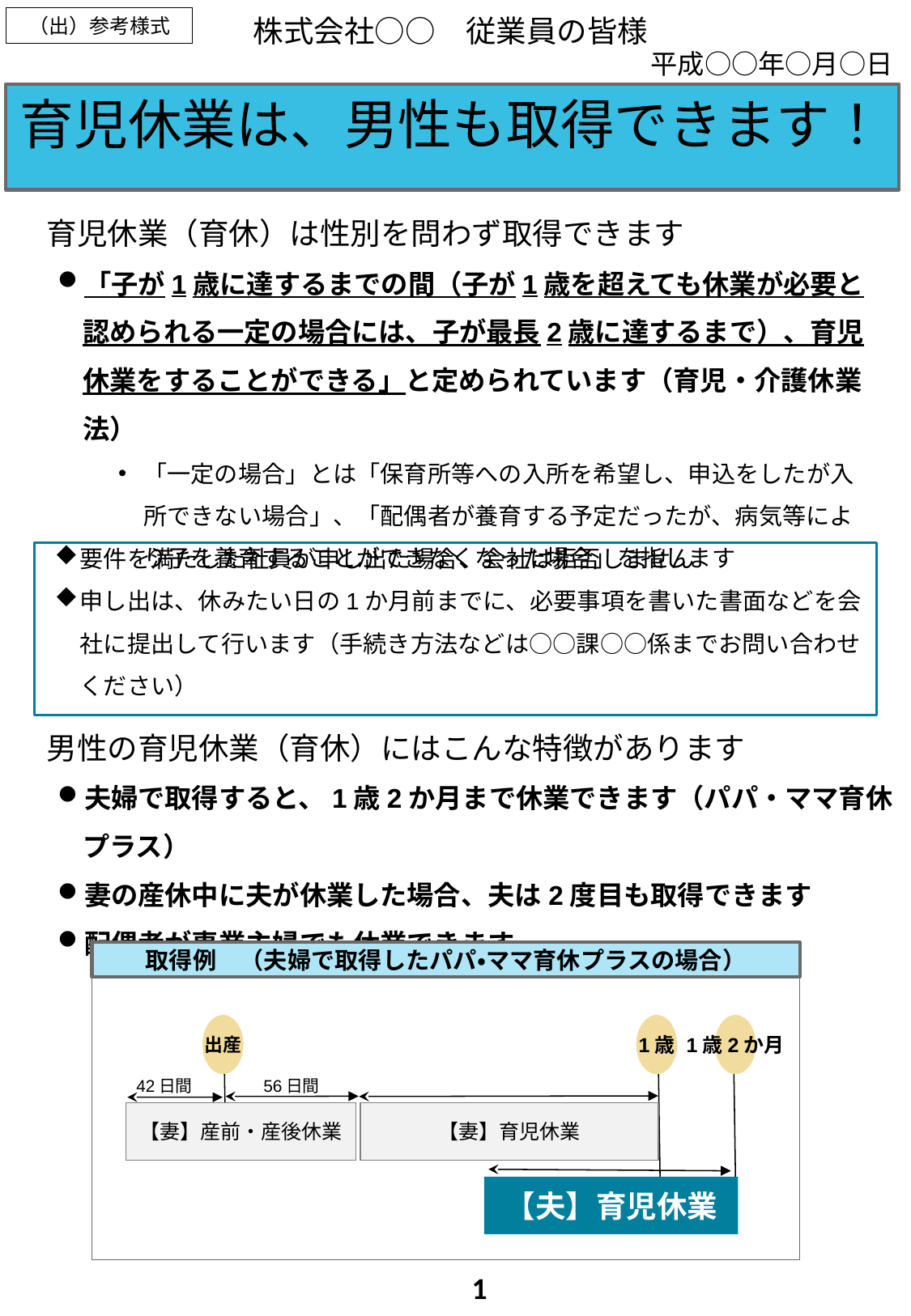

株式会社○○　従業員の皆様
（出）参考様式
平成○○年○月○日
育児休業は、男性も取得できます！
育児休業（育休）は性別を問わず取得できます
「子が1歳に達するまでの間（子が1歳を超えても休業が必要と認められる一定の場合には、子が最長2歳に達するまで）、育児休業をすることができる」と定められています（育児・介護休業法）
「一定の場合」とは「保育所等への入所を希望し、申込をしたが入所できない場合」、「配偶者が養育する予定だったが、病気等により子を養育することができなくなった場合」を指します
要件を満たした社員が申し出た場合、会社は拒否しません
申し出は、休みたい日の1か月前までに、必要事項を書いた書面などを会社に提出して行います（手続き方法などは○○課○○係までお問い合わせください）

男性の育児休業（育休）にはこんな特徴があります
夫婦で取得すると、1歳2か月まで休業できます（パパ・ママ育休プラス）
妻の産休中に夫が休業した場合、夫は2度目も取得できます
配偶者が専業主婦でも休業できます
取得例　（夫婦で取得したパパ・ママ育休プラスの場合）

出産
1歳
1歳2か月

42日間
56日間

【妻】産前・産後休業
【妻】育児休業

【夫】育児休業
1